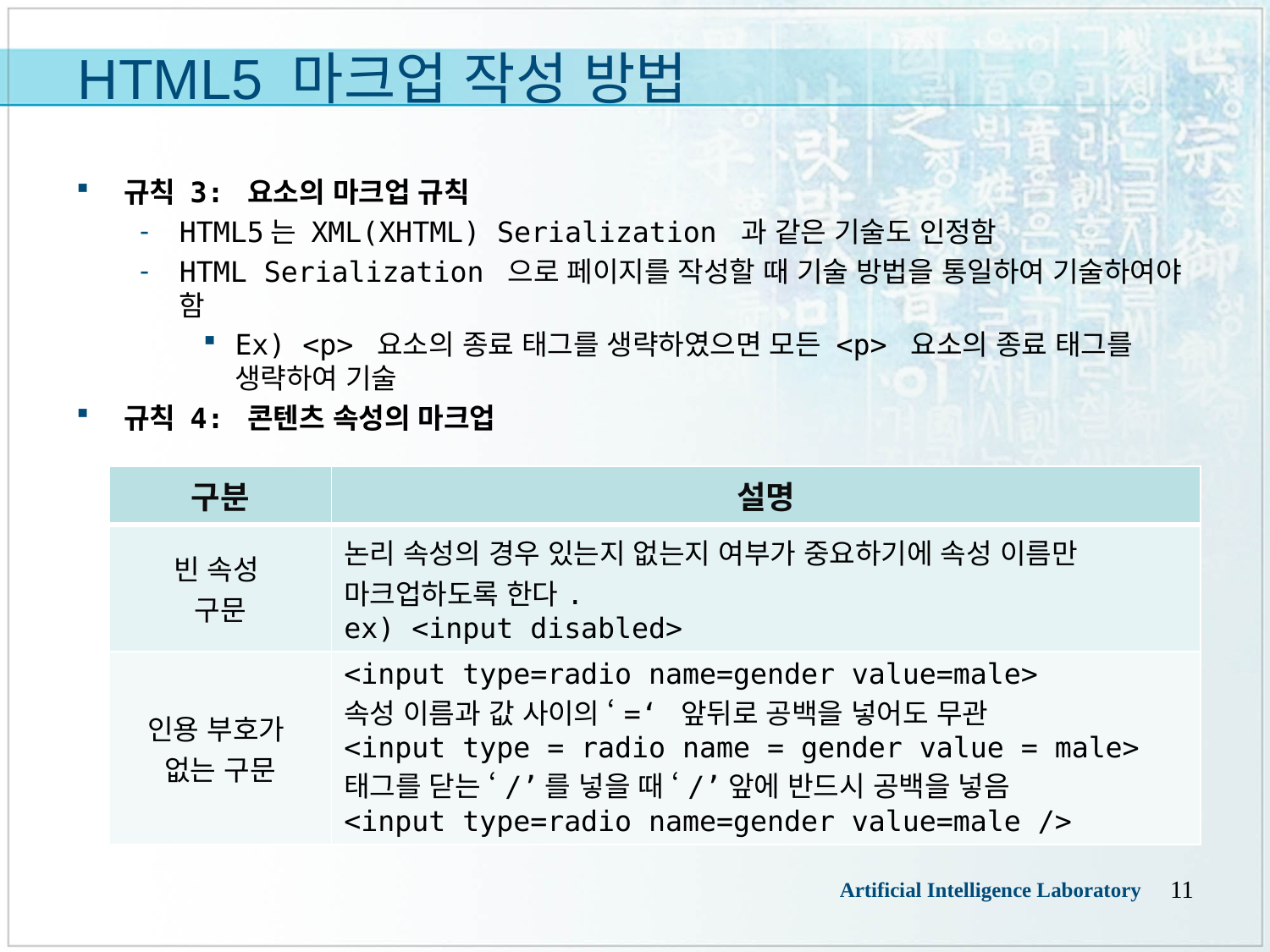

# HTML5 마크업 작성 방법
규칙 3: 요소의 마크업 규칙
HTML5는 XML(XHTML) Serialization 과 같은 기술도 인정함
HTML Serialization 으로 페이지를 작성할 때 기술 방법을 통일하여 기술하여야 함
Ex) <p> 요소의 종료 태그를 생략하였으면 모든 <p> 요소의 종료 태그를 생략하여 기술
규칙 4: 콘텐츠 속성의 마크업

| 구분 | 설명 |
| --- | --- |
| 빈 속성 구문 | 논리 속성의 경우 있는지 없는지 여부가 중요하기에 속성 이름만 마크업하도록 한다. ex) <input disabled> |
| 인용 부호가 없는 구문 | <input type=radio name=gender value=male> 속성 이름과 값 사이의 ‘=‘ 앞뒤로 공백을 넣어도 무관 <input type = radio name = gender value = male> 태그를 닫는 ‘/’를 넣을 때 ‘/’앞에 반드시 공백을 넣음 <input type=radio name=gender value=male /> |
11